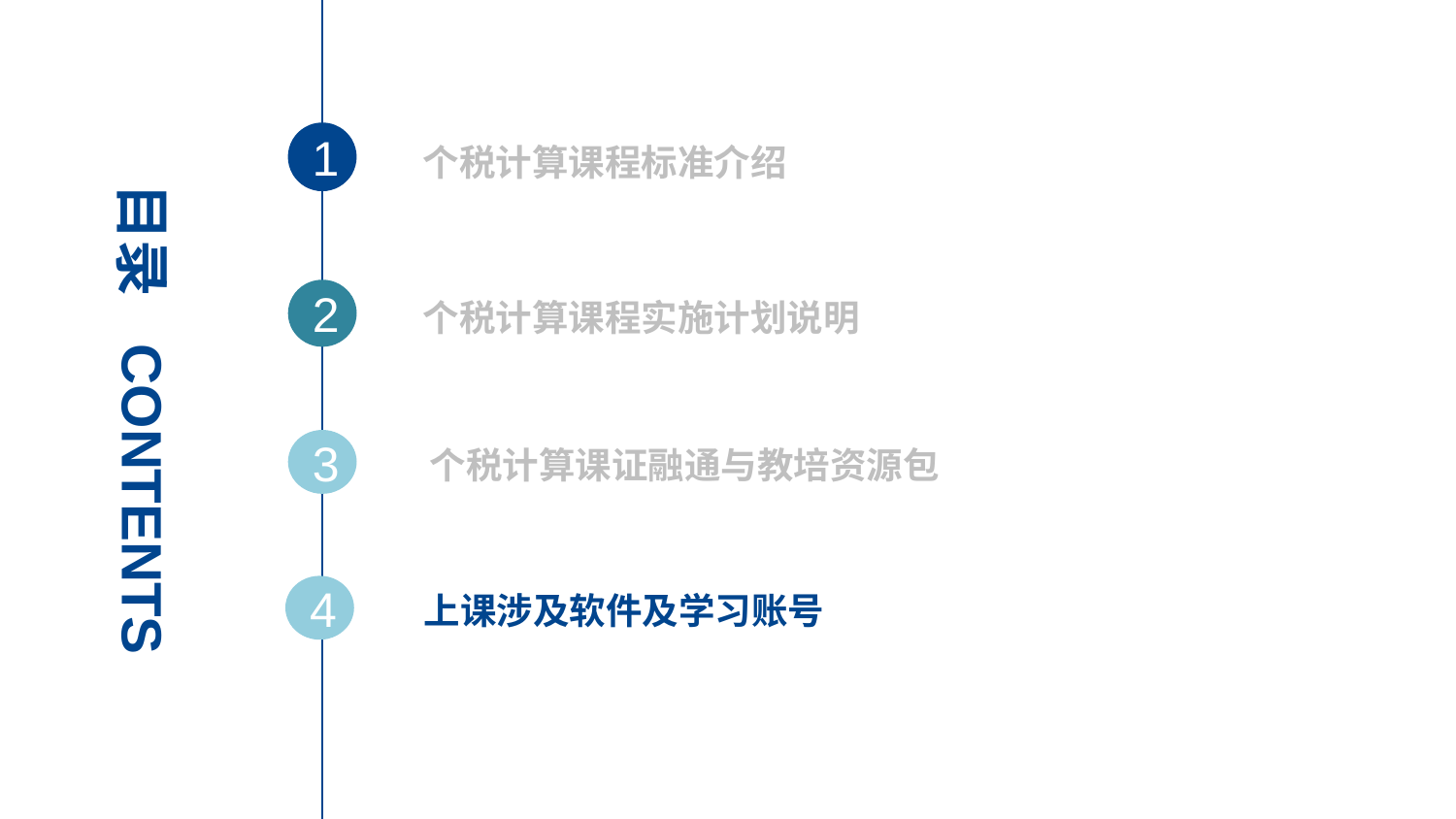

1
个税计算课程标准介绍
目录
2
个税计算课程实施计划说明
3
个税计算课证融通与教培资源包
CONTENTS
4
上课涉及软件及学习账号